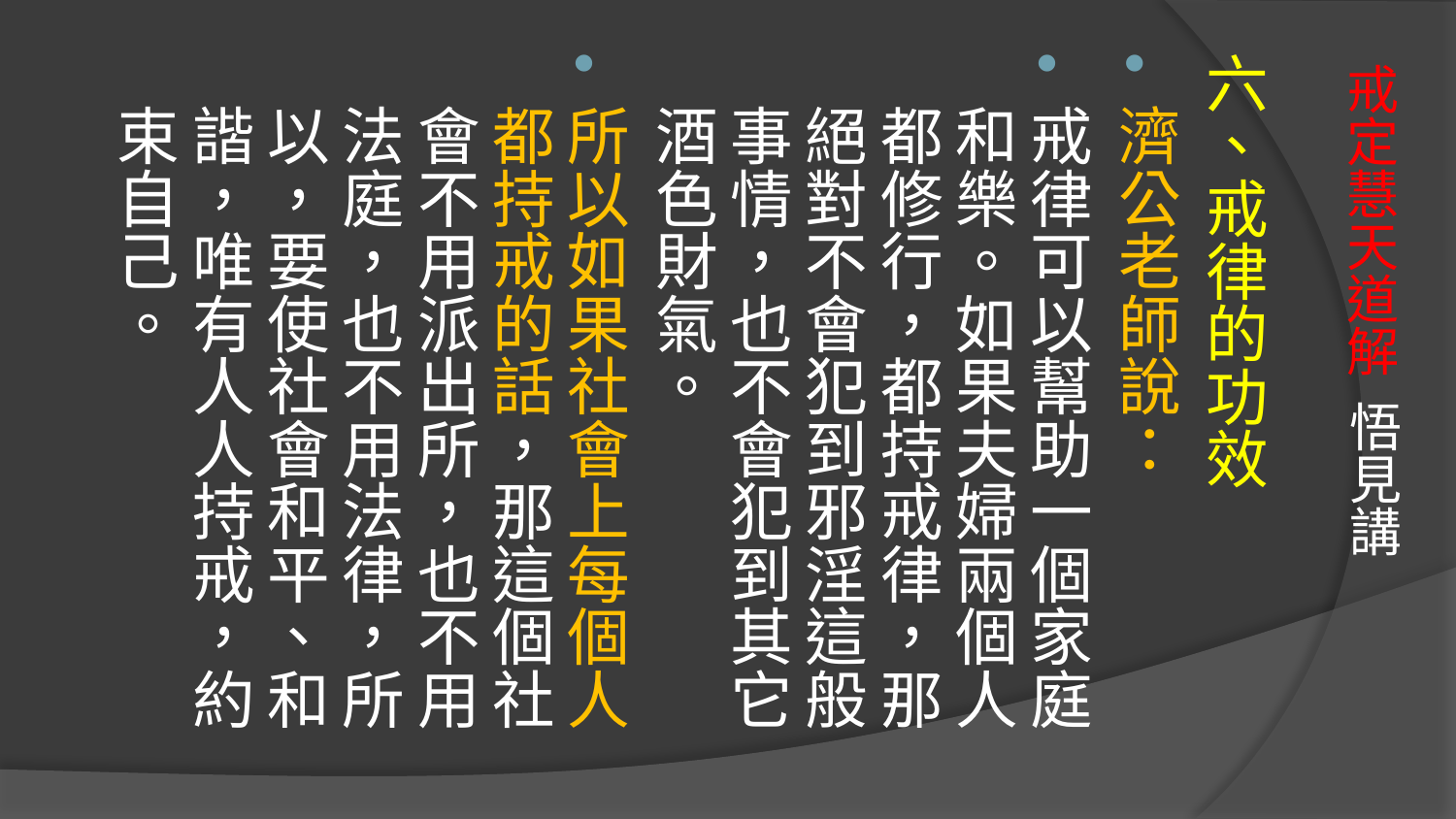

六、戒律的功效
濟公老師說：
戒律可以幫助一個家庭和樂。如果夫婦兩個人都修行，都持戒律，那絕對不會犯到邪淫這般事情，也不會犯到其它酒色財氣。
所以如果社會上每個人都持戒的話，那這個社會不用派出所，也不用法庭，也不用法律，所以，要使社會和平、和諧，唯有人人持戒，約束自己。

# 戒定慧天道解  悟見講